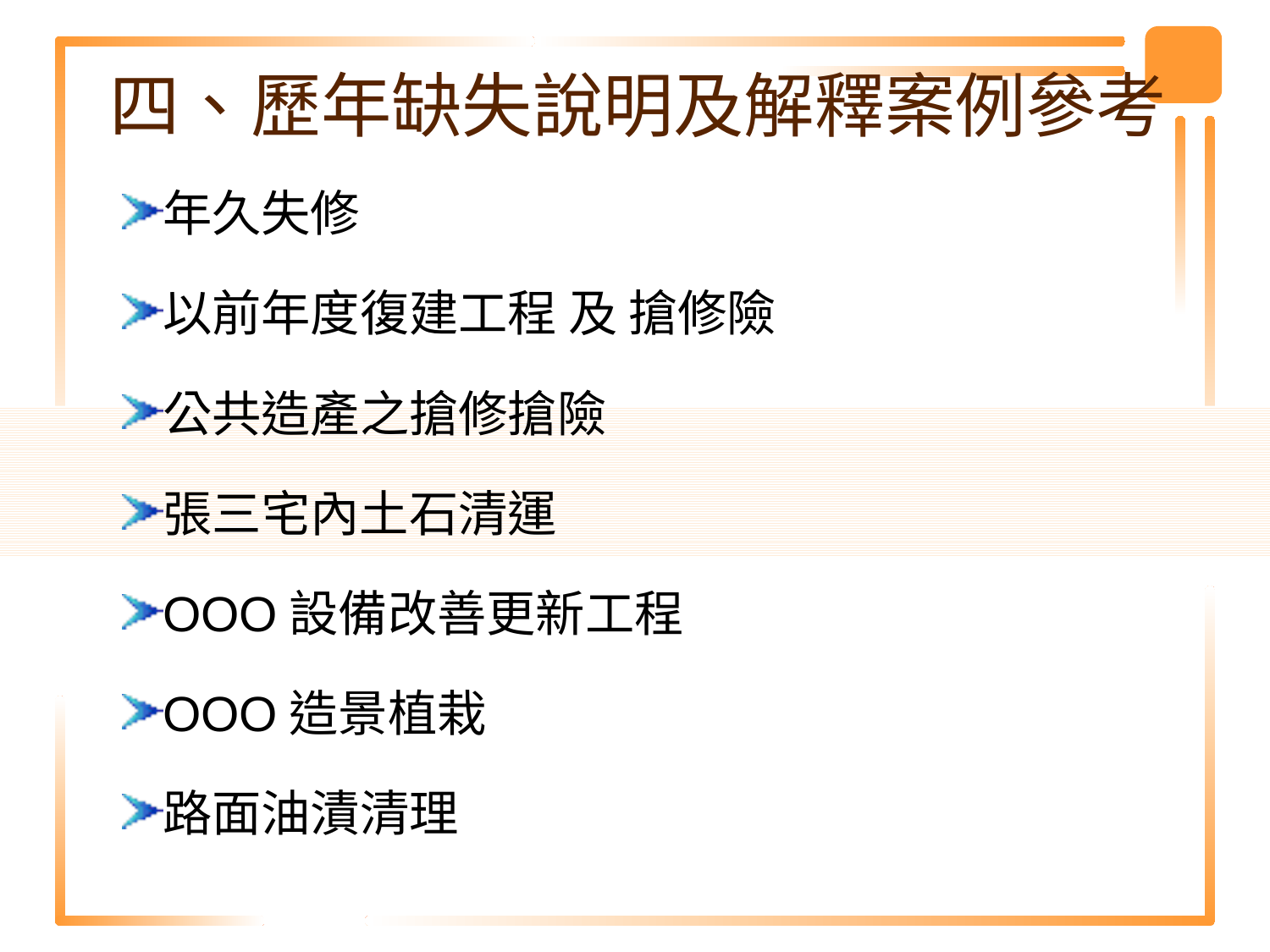

# 四、歷年缺失說明及解釋案例參考
年久失修
以前年度復建工程 及 搶修險
公共造產之搶修搶險
張三宅內土石清運
OOO設備改善更新工程
OOO造景植栽
路面油漬清理